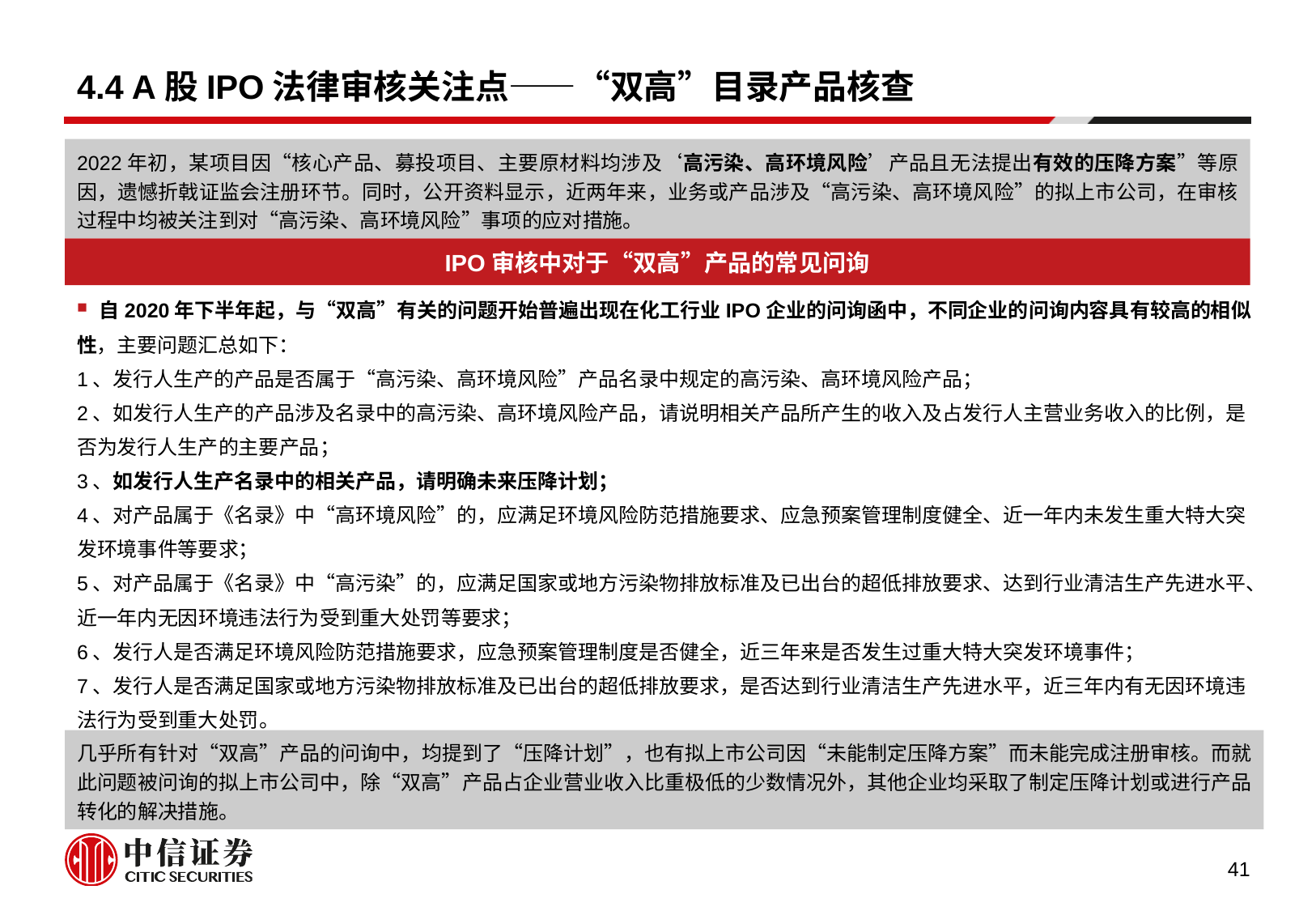

# 4.4 A股IPO法律审核关注点——“双高”目录产品核查
2022年初，某项目因“核心产品、募投项目、主要原材料均涉及‘高污染、高环境风险’产品且无法提出有效的压降方案”等原因，遗憾折戟证监会注册环节。同时，公开资料显示，近两年来，业务或产品涉及“高污染、高环境风险”的拟上市公司，在审核过程中均被关注到对“高污染、高环境风险”事项的应对措施。
IPO审核中对于“双高”产品的常见问询
自2020年下半年起，与“双高”有关的问题开始普遍出现在化工行业IPO企业的问询函中，不同企业的问询内容具有较高的相似
性，主要问题汇总如下：
1、发行人生产的产品是否属于“高污染、高环境风险”产品名录中规定的高污染、高环境风险产品；
2、如发行人生产的产品涉及名录中的高污染、高环境风险产品，请说明相关产品所产生的收入及占发行人主营业务收入的比例，是
否为发行人生产的主要产品；
3、如发行人生产名录中的相关产品，请明确未来压降计划；
4、对产品属于《名录》中“高环境风险”的，应满足环境风险防范措施要求、应急预案管理制度健全、近一年内未发生重大特大突
发环境事件等要求；
5、对产品属于《名录》中“高污染”的，应满足国家或地方污染物排放标准及已出台的超低排放要求、达到行业清洁生产先进水平、
近一年内无因环境违法行为受到重大处罚等要求；
6、发行人是否满足环境风险防范措施要求，应急预案管理制度是否健全，近三年来是否发生过重大特大突发环境事件；
7、发行人是否满足国家或地方污染物排放标准及已出台的超低排放要求，是否达到行业清洁生产先进水平，近三年内有无因环境违
法行为受到重大处罚。

几乎所有针对“双高”产品的问询中，均提到了“压降计划”，也有拟上市公司因“未能制定压降方案”而未能完成注册审核。而就此问题被问询的拟上市公司中，除“双高”产品占企业营业收入比重极低的少数情况外，其他企业均采取了制定压降计划或进行产品转化的解决措施。